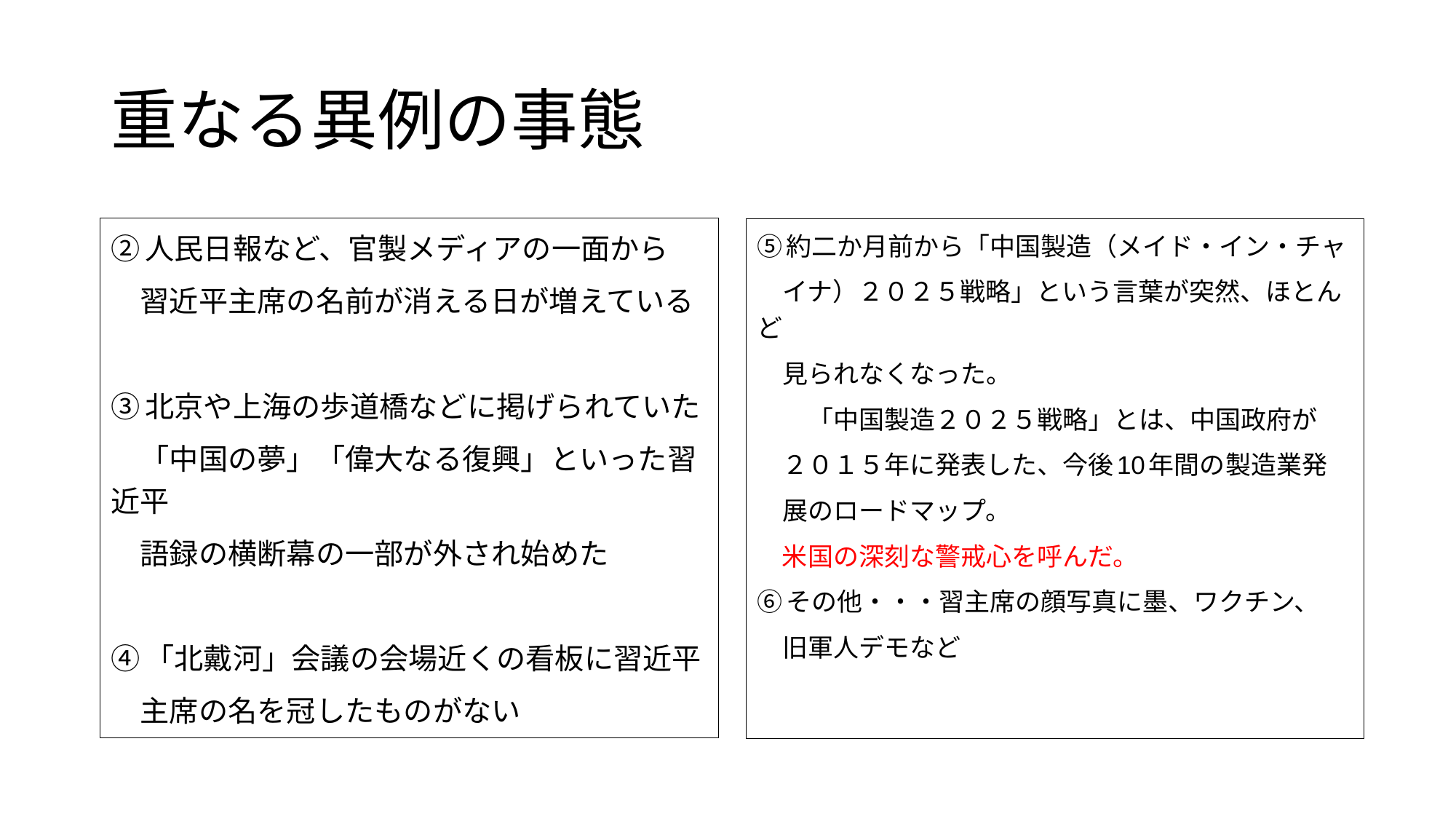

# 重なる異例の事態
②人民日報など、官製メディアの一面から
　習近平主席の名前が消える日が増えている

③北京や上海の歩道橋などに掲げられていた
　「中国の夢」「偉大なる復興」といった習近平
　語録の横断幕の一部が外され始めた

④「北戴河」会議の会場近くの看板に習近平
　主席の名を冠したものがない
⑤約二か月前から「中国製造（メイド・イン・チャ
　イナ）２０２５戦略」という言葉が突然、ほとんど
　見られなくなった。
　　「中国製造２０２５戦略」とは、中国政府が
　２０１５年に発表した、今後10年間の製造業発
　展のロードマップ。
　米国の深刻な警戒心を呼んだ。
⑥その他・・・習主席の顔写真に墨、ワクチン、
　旧軍人デモなど